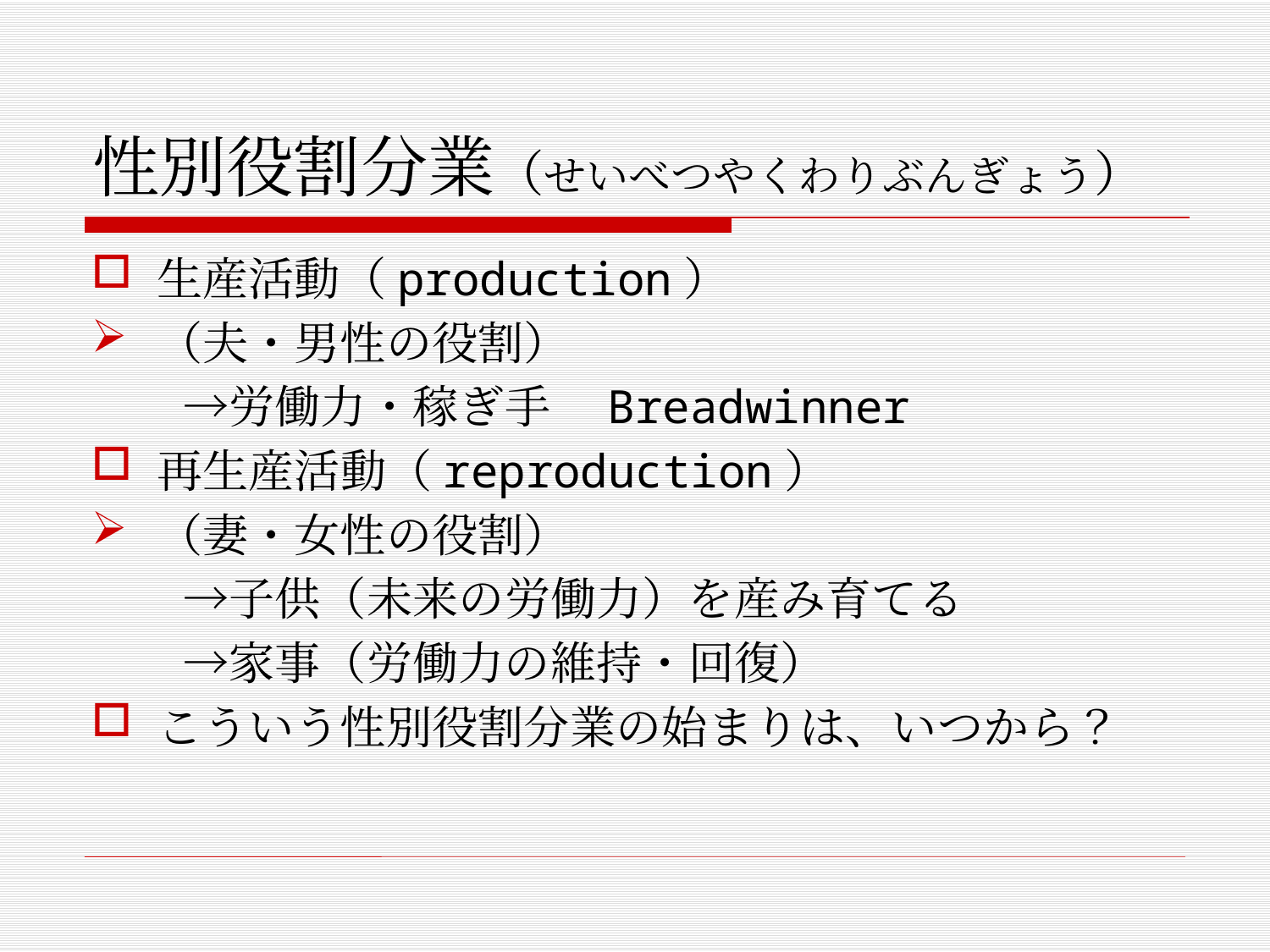

# 性別役割分業（せいべつやくわりぶんぎょう）
生産活動（production）
（夫・男性の役割）
　　→労働力・稼ぎ手　Breadwinner
再生産活動（reproduction）
（妻・女性の役割）
　　→子供（未来の労働力）を産み育てる
　　→家事（労働力の維持・回復）
こういう性別役割分業の始まりは、いつから？